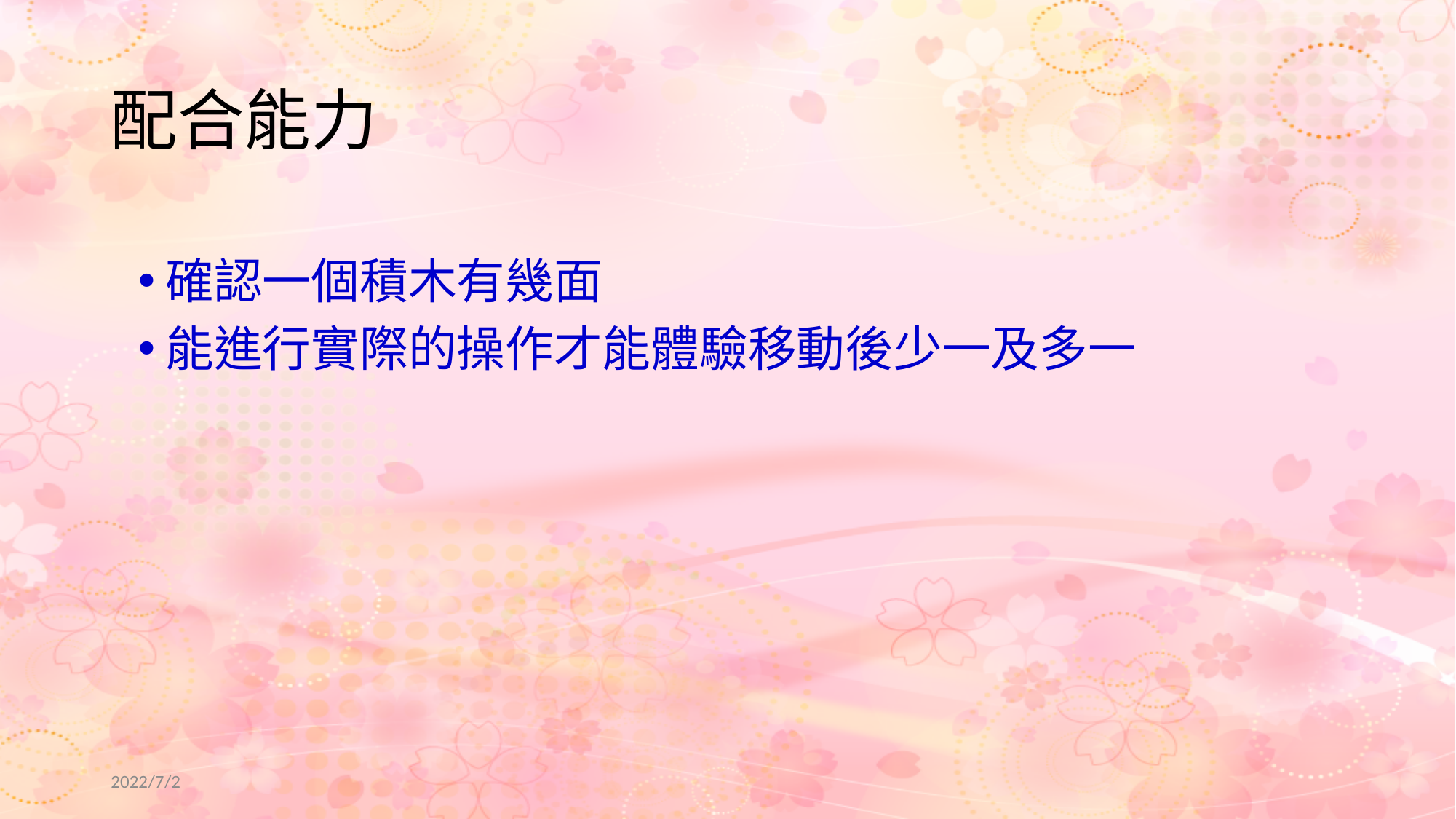

# 配合能力
確認一個積木有幾面
能進行實際的操作才能體驗移動後少一及多一
2022/7/2